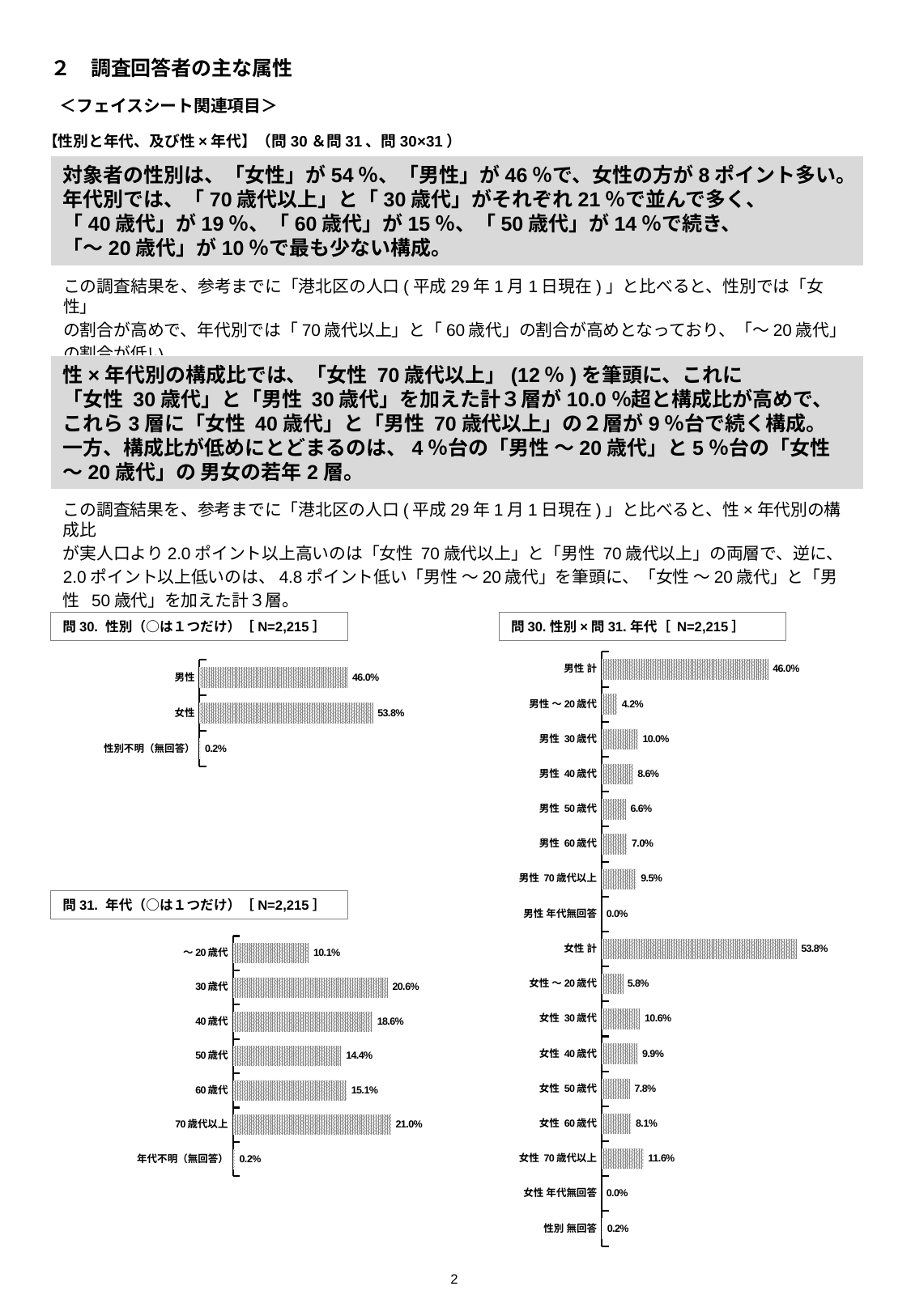

２　調査回答者の主な属性
＜フェイスシート関連項目＞
【性別と年代、及び性×年代】（問30＆問31、問30×31）
# 対象者の性別は、「女性」が54％、「男性」が46％で、女性の方が8ポイント多い。年代別では、「70歳代以上」と「30歳代」がそれぞれ21％で並んで多く、 「40歳代」が19％、「60歳代」が15％、「50歳代」が14％で続き、 「～20歳代」が10％で最も少ない構成。
この調査結果を、参考までに「港北区の人口(平成29年1月1日現在)」と比べると、性別では「女性」
の割合が高めで、年代別では「70歳代以上」と「60歳代」の割合が高めとなっており、「～20歳代」
の割合が低い。
性×年代別の構成比では、「女性 70歳代以上」(12％)を筆頭に、これに
「女性 30歳代」と「男性 30歳代」を加えた計３層が10.0％超と構成比が高めで、
これら3層に「女性 40歳代」と「男性 70歳代以上」の２層が9％台で続く構成。
一方、構成比が低めにとどまるのは、4％台の「男性 ～20歳代」と5％台の「女性 ～20歳代」の 男女の若年2層。
この調査結果を、参考までに「港北区の人口(平成29年1月1日現在)」と比べると、性×年代別の構成比
が実人口より2.0ポイント以上高いのは「女性 70歳代以上」と「男性 70歳代以上」の両層で、逆に、
2.0ポイント以上低いのは、4.8ポイント低い「男性 ～20歳代」を筆頭に、「女性 ～20歳代」と「男
性  50歳代」を加えた計３層。
問30. 性別（○は１つだけ）［N=2,215］
問30.性別×問31.年代［ N=2,215］

### Chart

| Category |  |
|---|---|
| 男性 計 | 0.459593679458239 |
| 男性 ～20歳代 | 0.0424379232505644 |
| 男性 30歳代 | 0.0997742663656888 |
| 男性 40歳代 | 0.0862302483069977 |
| 男性 50歳代 | 0.0663656884875846 |
| 男性 60歳代 | 0.0699774266365689 |
| 男性 70歳代以上 | 0.0948081264108352 |
| 男性 年代無回答 | 0.0 |
| 女性 計 | 0.538148984198646 |
| 女性 ～20歳代 | 0.0582392776523702 |
| 女性 30歳代 | 0.106094808126411 |
| 女性 40歳代 | 0.0993227990970655 |
| 女性 50歳代 | 0.0776523702031603 |
| 女性 60歳代 | 0.0812641083521446 |
| 女性 70歳代以上 | 0.115575620767494 |
| 女性 年代無回答 | 0.0 |
| 性別 無回答 | 0.00225733634311512 |

### Chart

| Category |  |
|---|---|
| 男性 | 0.459593679458239 |
| 女性 | 0.538148984198646 |
| 性別不明（無回答） | 0.00225733634311512 |
問31. 年代（○は１つだけ）［N=2,215］

### Chart

| Category |  |
|---|---|
| 〜20歳代 | 0.100677200902935 |
| 30歳代 | 0.205869074492099 |
| 40歳代 | 0.185553047404063 |
| 50歳代 | 0.144018058690745 |
| 60歳代 | 0.151241534988713 |
| 70歳代以上 | 0.21038374717833 |
| 年代不明（無回答） | 0.00225733634311512 |
2